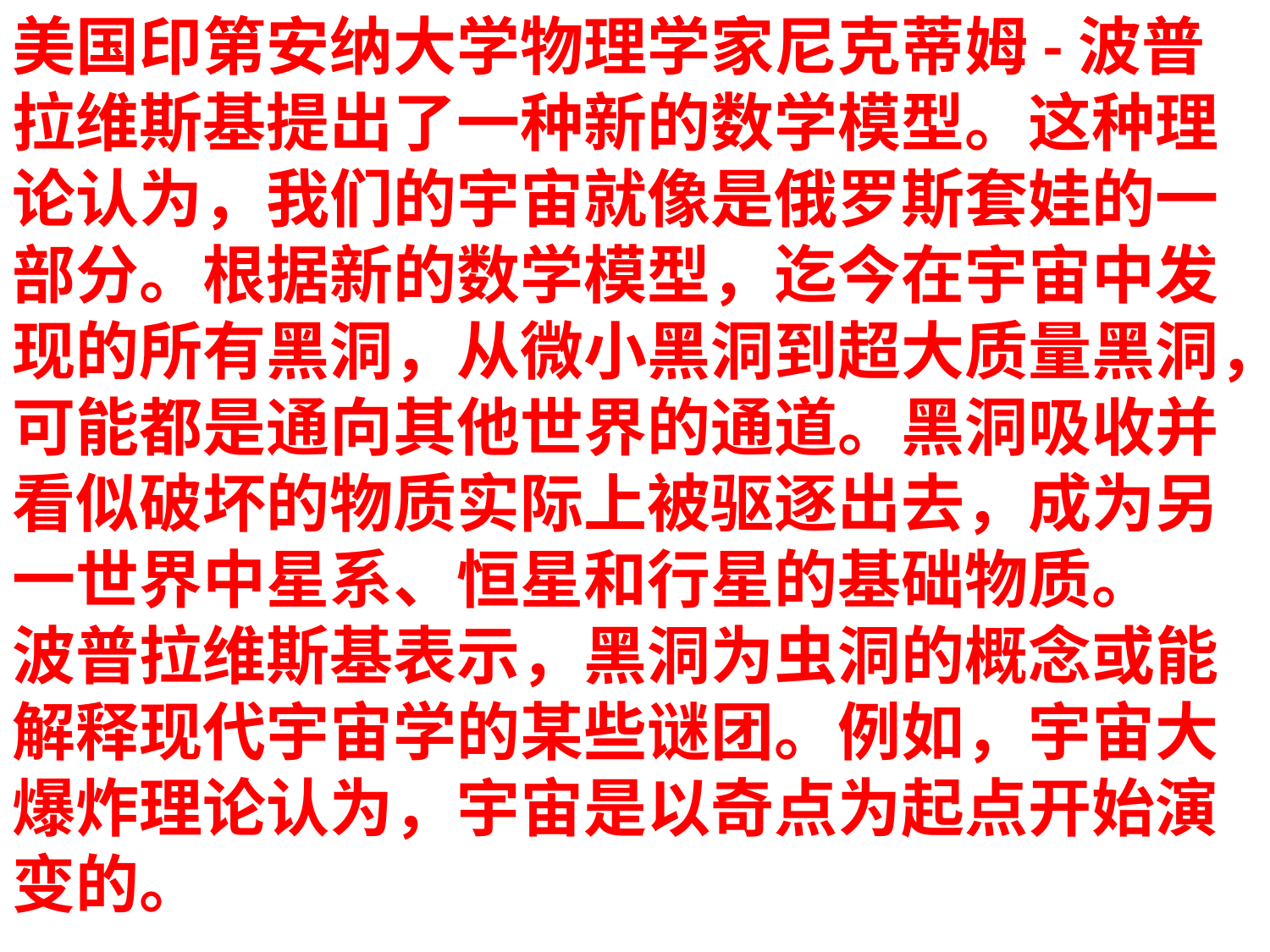

美国印第安纳大学物理学家尼克蒂姆-波普拉维斯基提出了一种新的数学模型。这种理论认为，我们的宇宙就像是俄罗斯套娃的一部分。根据新的数学模型，迄今在宇宙中发现的所有黑洞，从微小黑洞到超大质量黑洞，可能都是通向其他世界的通道。黑洞吸收并看似破坏的物质实际上被驱逐出去，成为另一世界中星系、恒星和行星的基础物质。
波普拉维斯基表示，黑洞为虫洞的概念或能解释现代宇宙学的某些谜团。例如，宇宙大爆炸理论认为，宇宙是以奇点为起点开始演变的。